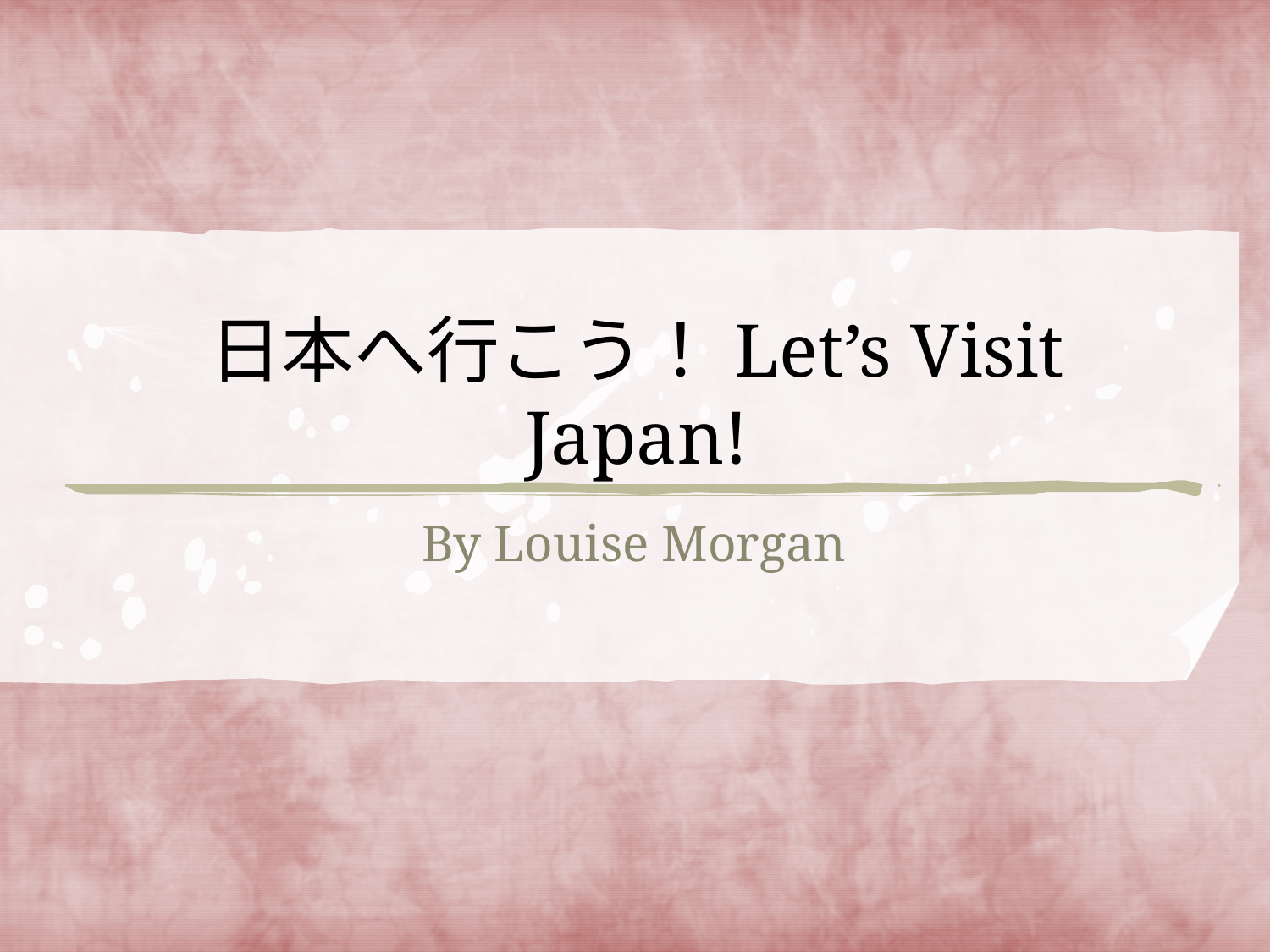

# 日本へ行こう！Let’s Visit Japan!
By Louise Morgan